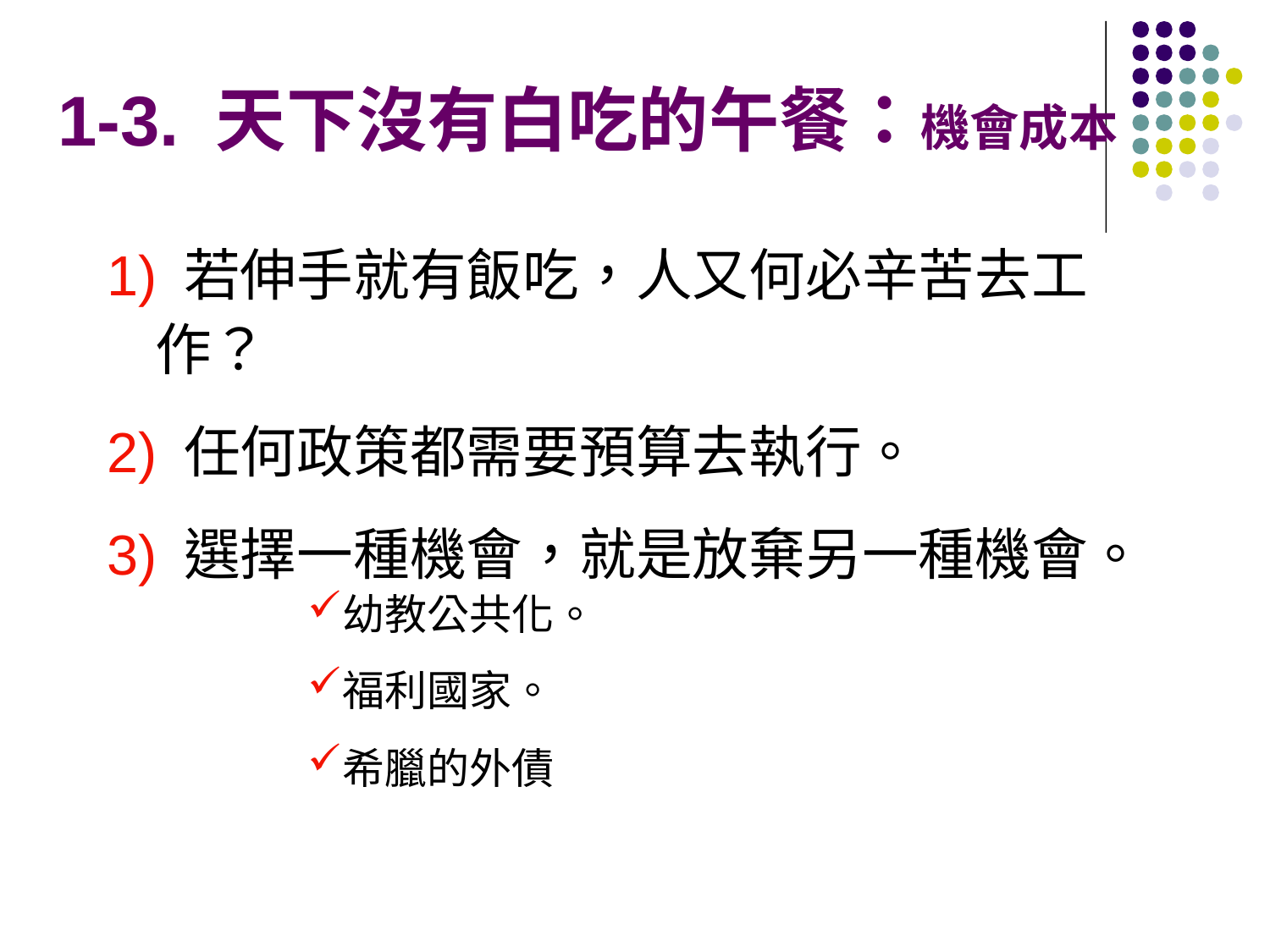

# 1-3. 天下沒有白吃的午餐：機會成本
 若伸手就有飯吃，人又何必辛苦去工作？
 任何政策都需要預算去執行。
 選擇一種機會，就是放棄另一種機會。
幼教公共化。
福利國家。
希臘的外債